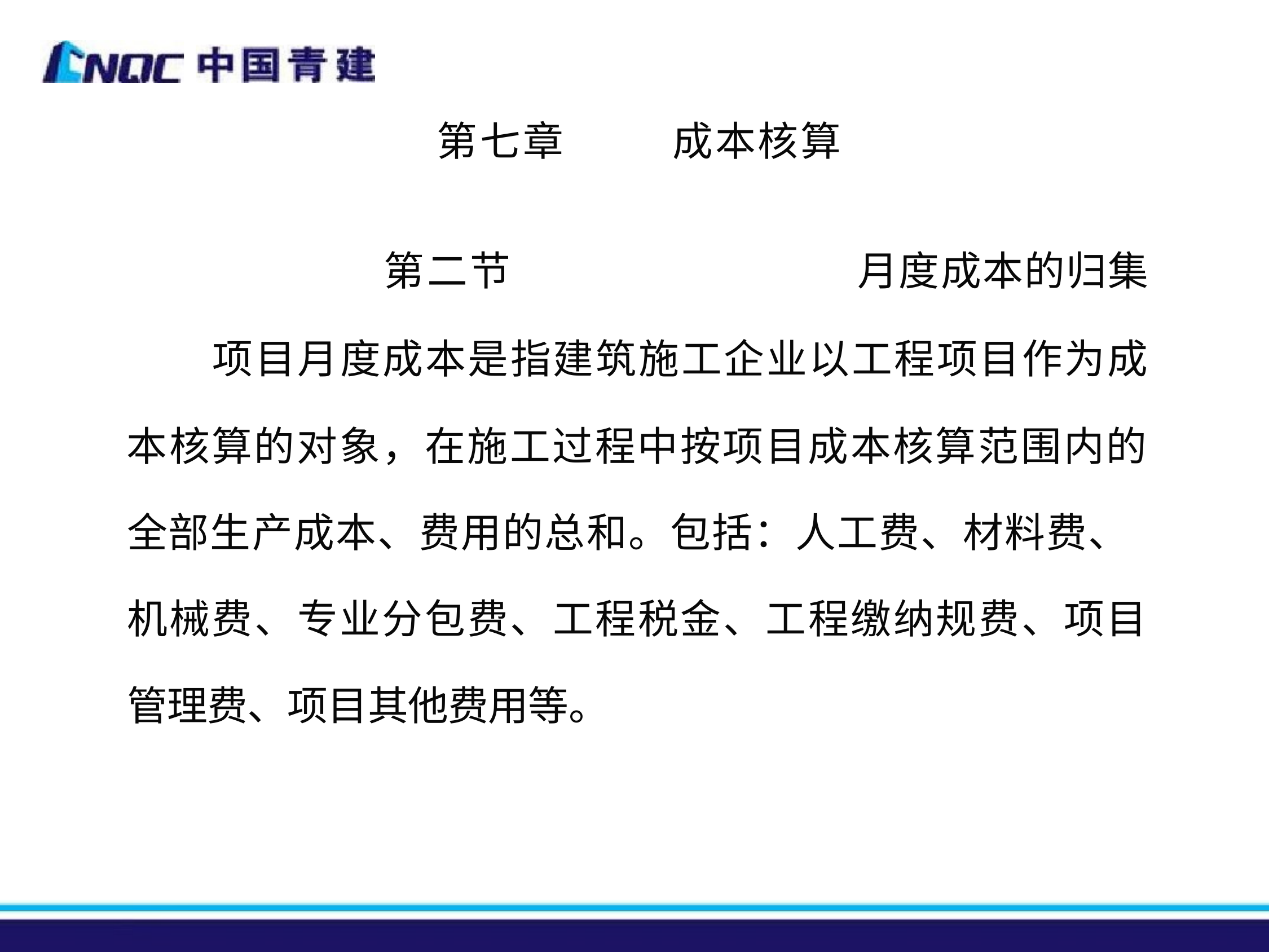

第七章
# 成本核算
第二节	月度成本的归集

项目月度成本是指建筑施工企业以工程项目作为成
本核算的对象，在施工过程中按项目成本核算范围内的 全部生产成本、费用的总和。包括：人工费、材料费、 机械费、专业分包费、工程税金、工程缴纳规费、项目 管理费、项目其他费用等。